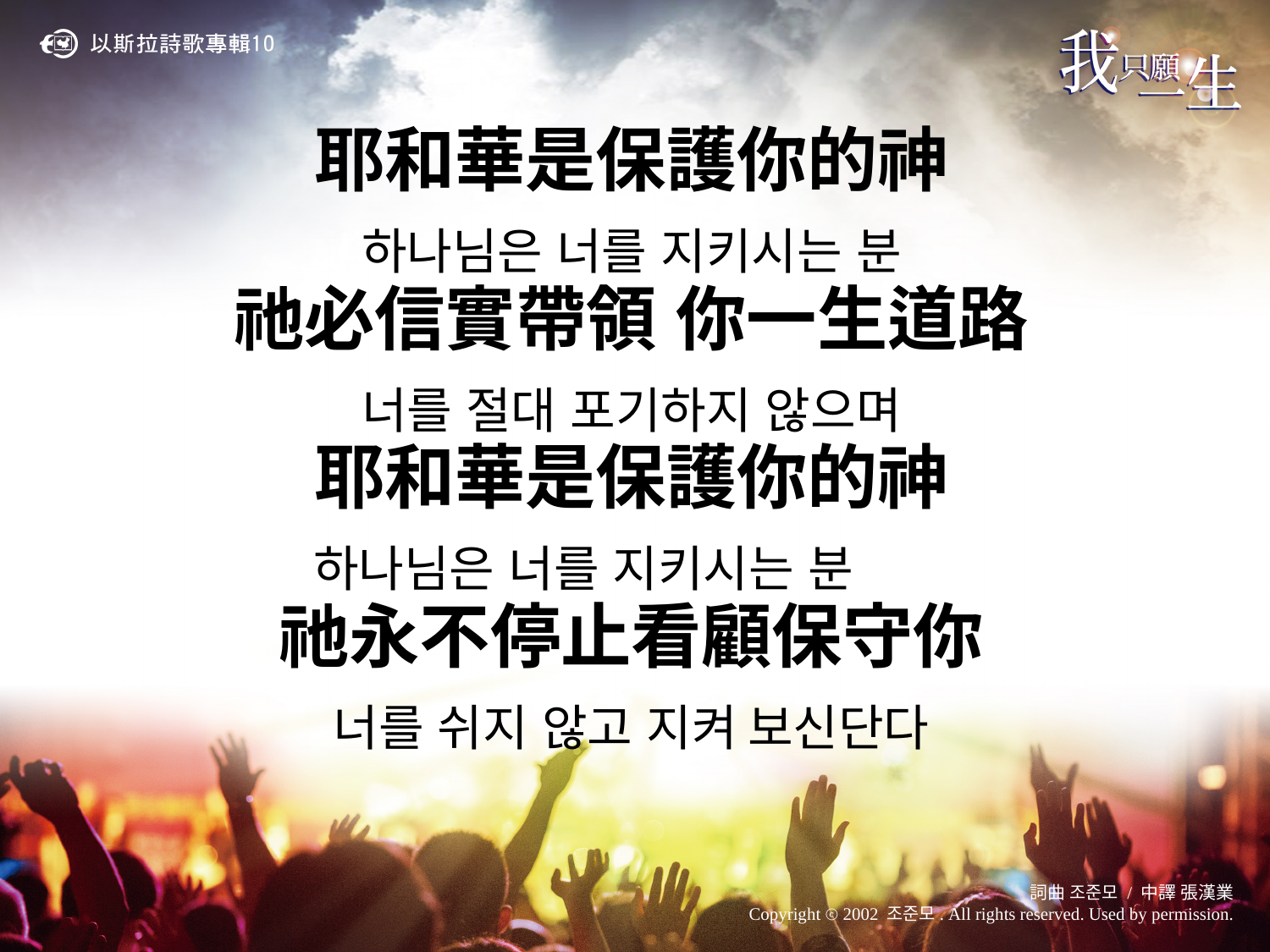

耶和華是保護你的神
하나님은 너를 지키시는 분
祂必信實帶領 你一生道路
너를 절대 포기하지 않으며
耶和華是保護你的神
하나님은 너를 지키시는 분
祂永不停止看顧保守你
너를 쉬지 않고 지켜 보신단다
詞曲 조준모 / 中譯 張漢業
Copyright ⓒ 2002 조준모. All rights reserved. Used by permission.